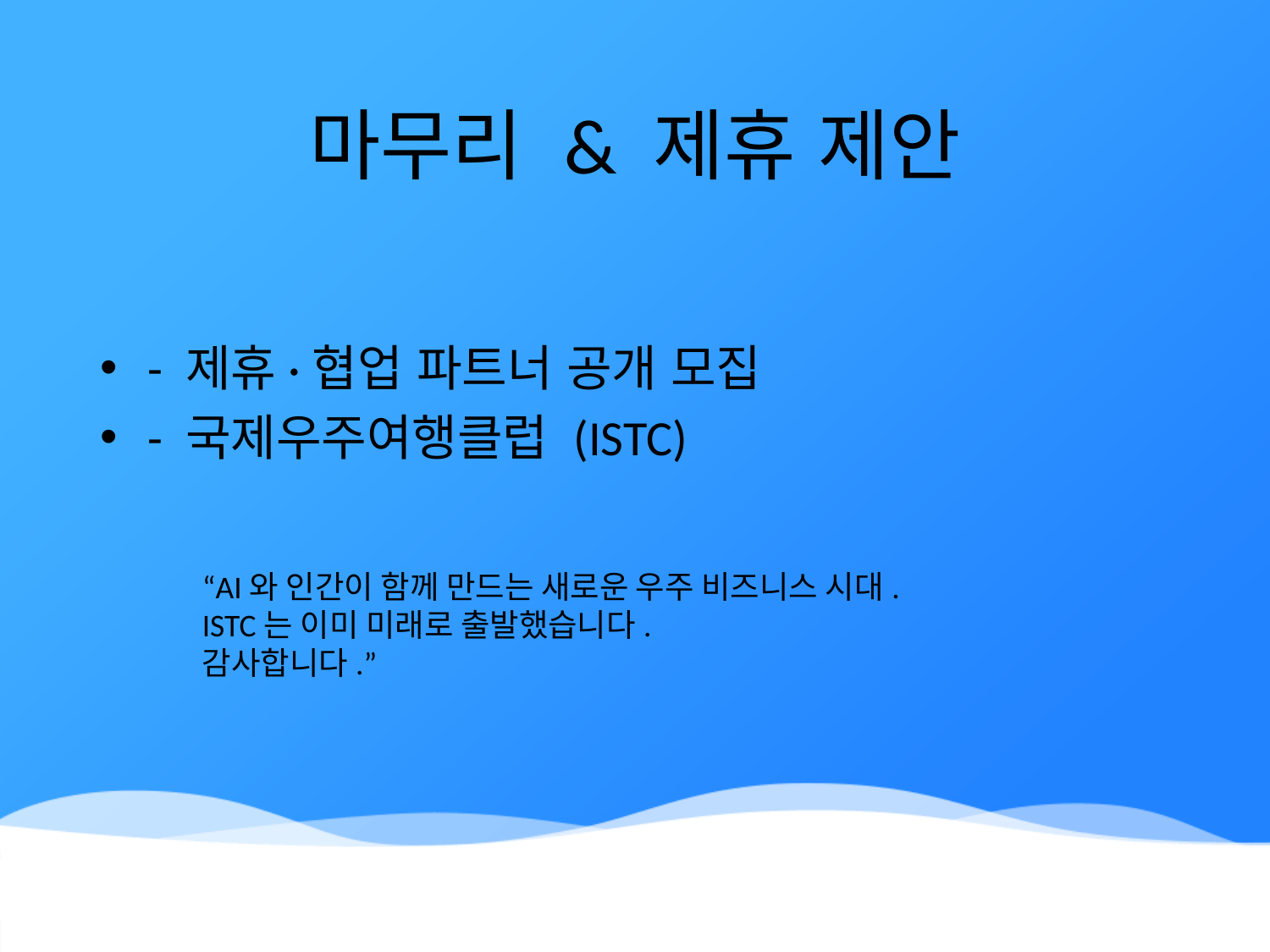

# 마무리 & 제휴 제안

- 제휴·협업 파트너 공개 모집
- 국제우주여행클럽 (ISTC)
“AI와 인간이 함께 만드는 새로운 우주 비즈니스 시대.
ISTC는 이미 미래로 출발했습니다.
감사합니다.”